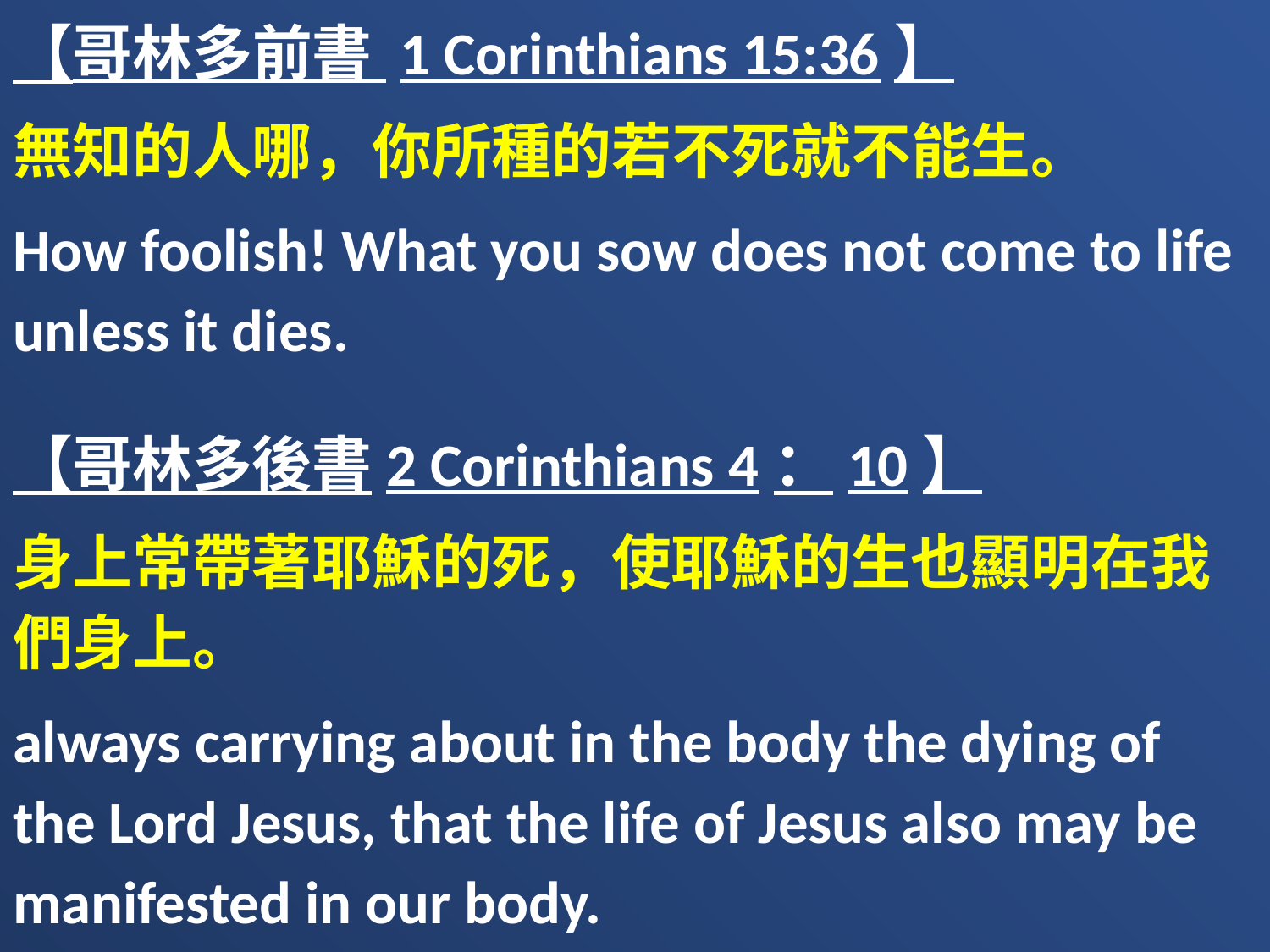

【哥林多前書 1 Corinthians 15:36】
無知的人哪，你所種的若不死就不能生。
How foolish! What you sow does not come to life unless it dies.

【哥林多後書2 Corinthians 4：10】
身上常帶著耶穌的死，使耶穌的生也顯明在我們身上。
always carrying about in the body the dying of the Lord Jesus, that the life of Jesus also may be manifested in our body.